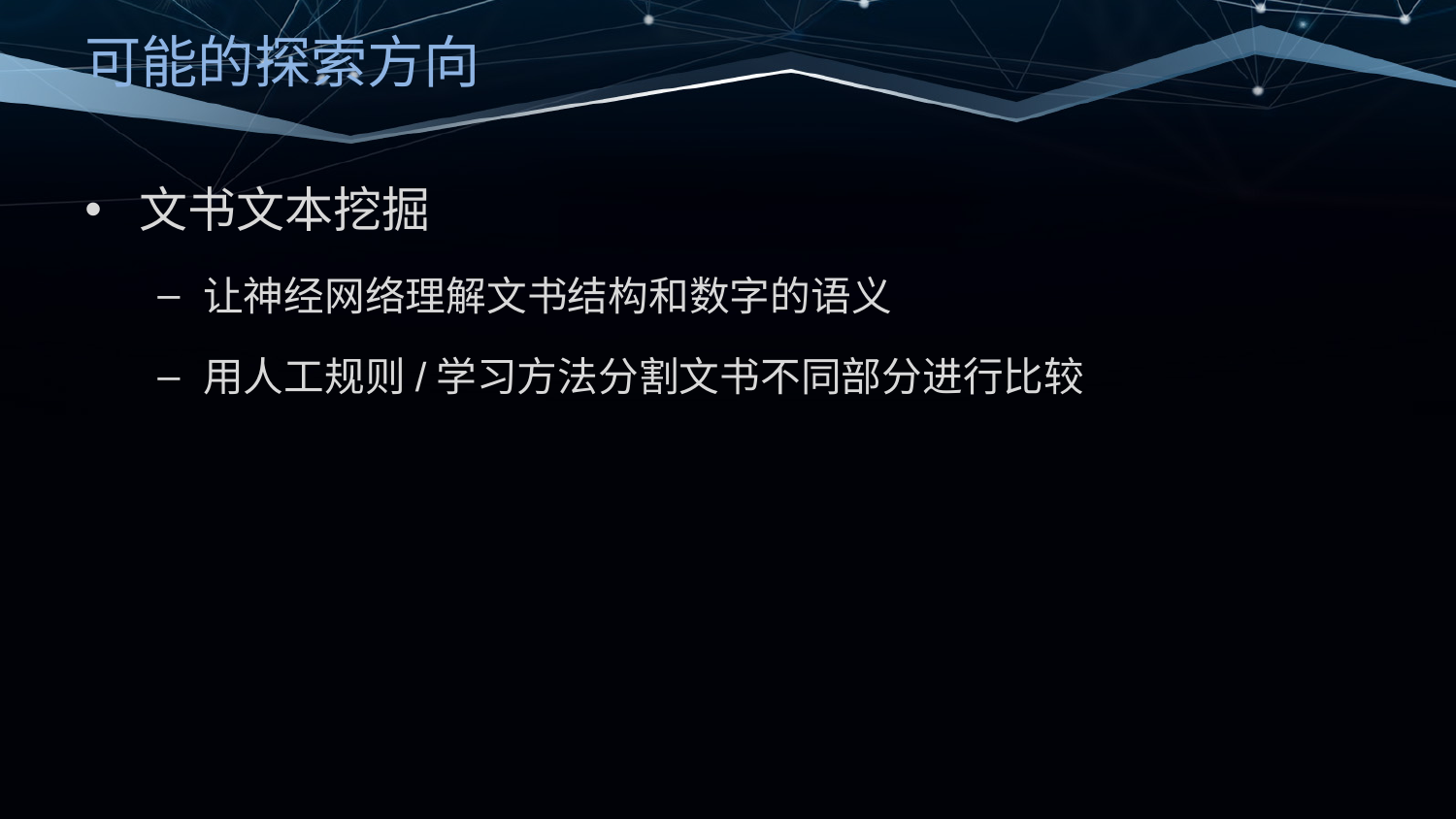

# 可能的探索方向
文书文本挖掘
让神经网络理解文书结构和数字的语义
用人工规则/学习方法分割文书不同部分进行比较